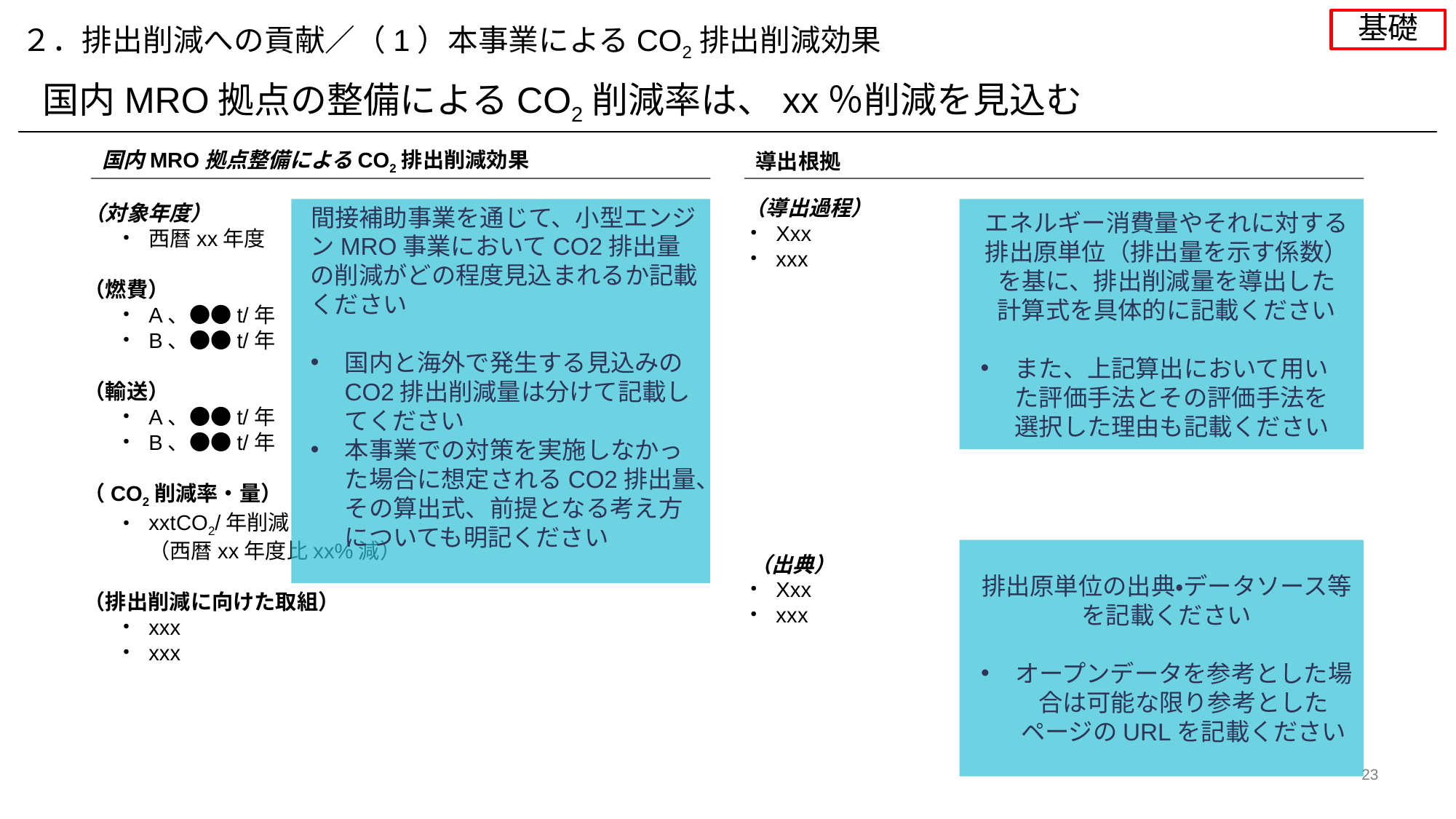

基礎
２．排出削減への貢献／（1）本事業によるCO2排出削減効果
国内MRO拠点の整備によるCO2削減率は、xx％削減を見込む
国内MRO拠点整備によるCO2排出削減効果
導出根拠
（導出過程）
Xxx
xxx

（出典）
Xxx
xxx

（対象年度）
西暦xx年度

（燃費）
A、●●t/年
B、●●t/年

（輸送）
A、●●t/年
B、●●t/年

（CO2削減率・量）
xxtCO2/年削減
（西暦xx年度比xx%減）

（排出削減に向けた取組）
xxx
xxx

間接補助事業を通じて、小型エンジンMRO事業においてCO2排出量の削減がどの程度見込まれるか記載ください

国内と海外で発生する見込みのCO2排出削減量は分けて記載してください
本事業での対策を実施しなかった場合に想定されるCO2排出量、その算出式、前提となる考え方についても明記ください

エネルギー消費量やそれに対する排出原単位（排出量を示す係数）を基に、排出削減量を導出した
計算式を具体的に記載ください

また、上記算出において用いた評価手法とその評価手法を選択した理由も記載ください
排出原単位の出典・データソース等を記載ください

オープンデータを参考とした場合は可能な限り参考としたページのURLを記載ください